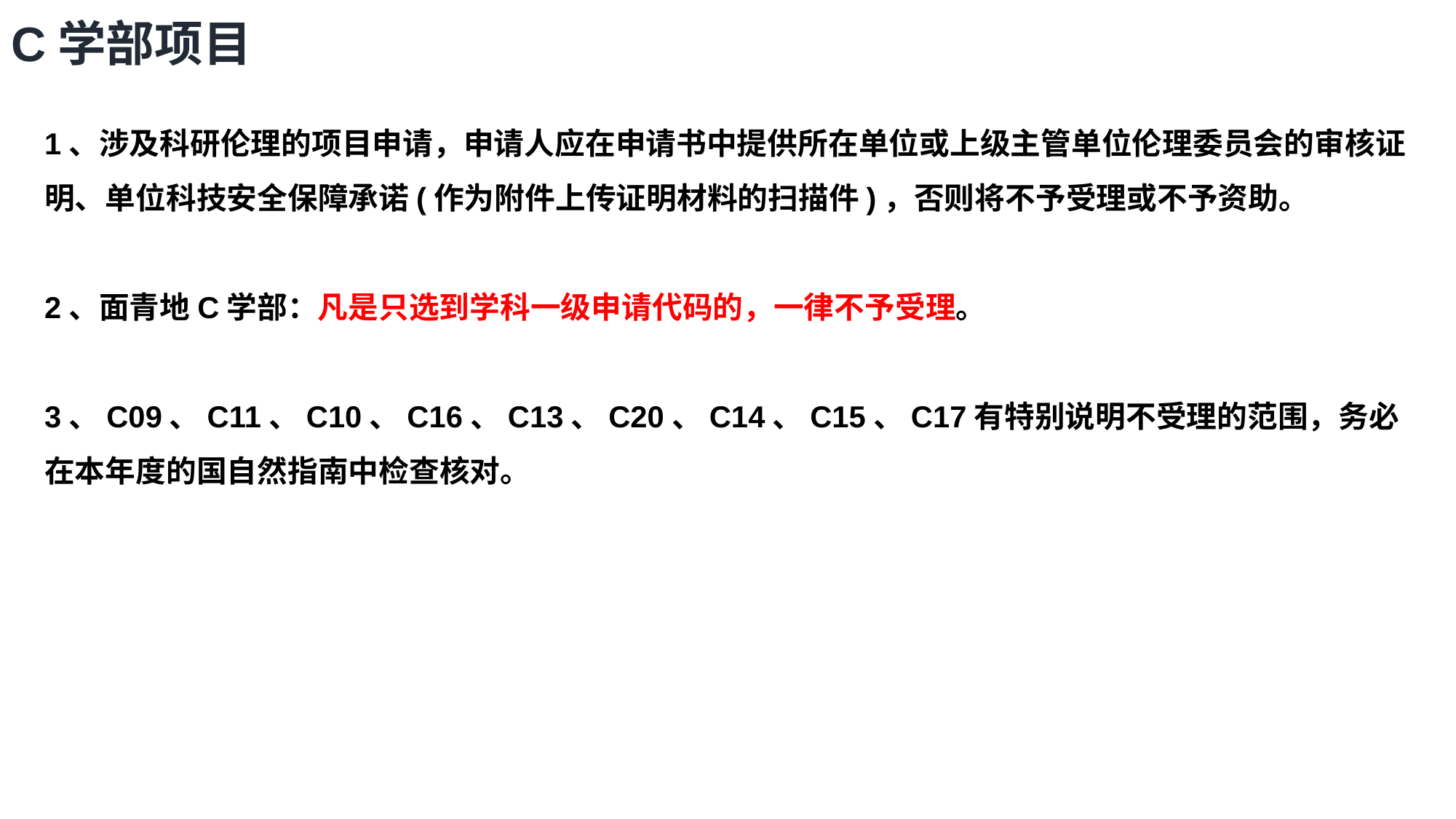

# C学部项目
1、涉及科研伦理的项目申请，申请人应在申请书中提供所在单位或上级主管单位伦理委员会的审核证明、单位科技安全保障承诺(作为附件上传证明材料的扫描件)，否则将不予受理或不予资助。

2、面青地C学部：凡是只选到学科一级申请代码的，一律不予受理。

3、C09、C11、C10、C16、C13、C20、C14、C15、C17有特别说明不受理的范围，务必在本年度的国自然指南中检查核对。